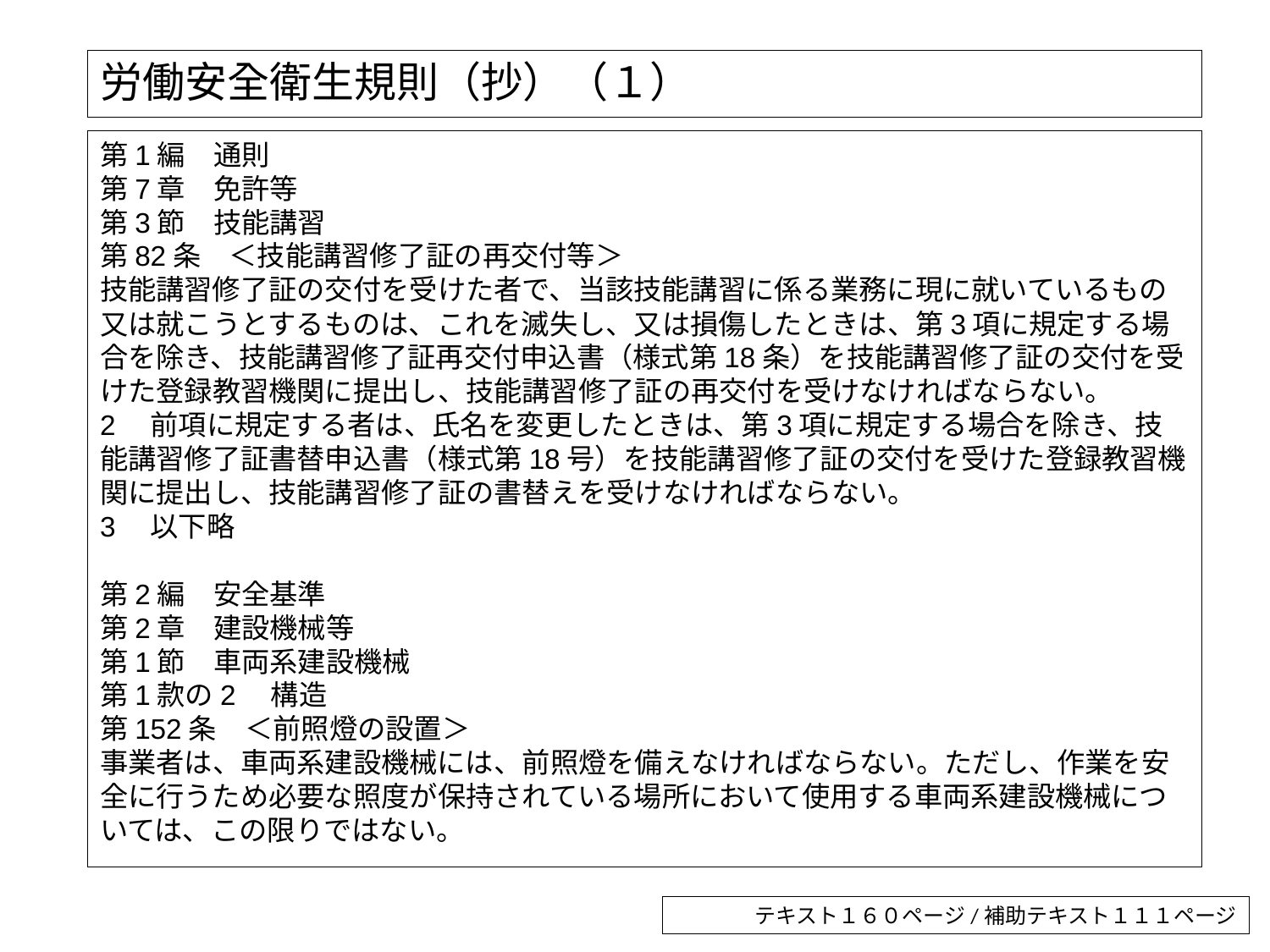

# 労働安全衛生規則（抄）（１）
第1編　通則
第7章　免許等
第3節　技能講習
第82条　＜技能講習修了証の再交付等＞
技能講習修了証の交付を受けた者で、当該技能講習に係る業務に現に就いているもの又は就こうとするものは、これを滅失し、又は損傷したときは、第3項に規定する場合を除き、技能講習修了証再交付申込書（様式第18条）を技能講習修了証の交付を受けた登録教習機関に提出し、技能講習修了証の再交付を受けなければならない。
2　前項に規定する者は、氏名を変更したときは、第3項に規定する場合を除き、技能講習修了証書替申込書（様式第18号）を技能講習修了証の交付を受けた登録教習機関に提出し、技能講習修了証の書替えを受けなければならない。
3　以下略

第2編　安全基準
第2章　建設機械等
第1節　車両系建設機械
第1款の2　構造
第152条　＜前照燈の設置＞
事業者は、車両系建設機械には、前照燈を備えなければならない。ただし、作業を安全に行うため必要な照度が保持されている場所において使用する車両系建設機械については、この限りではない。
テキスト１６０ページ/補助テキスト１１１ページ